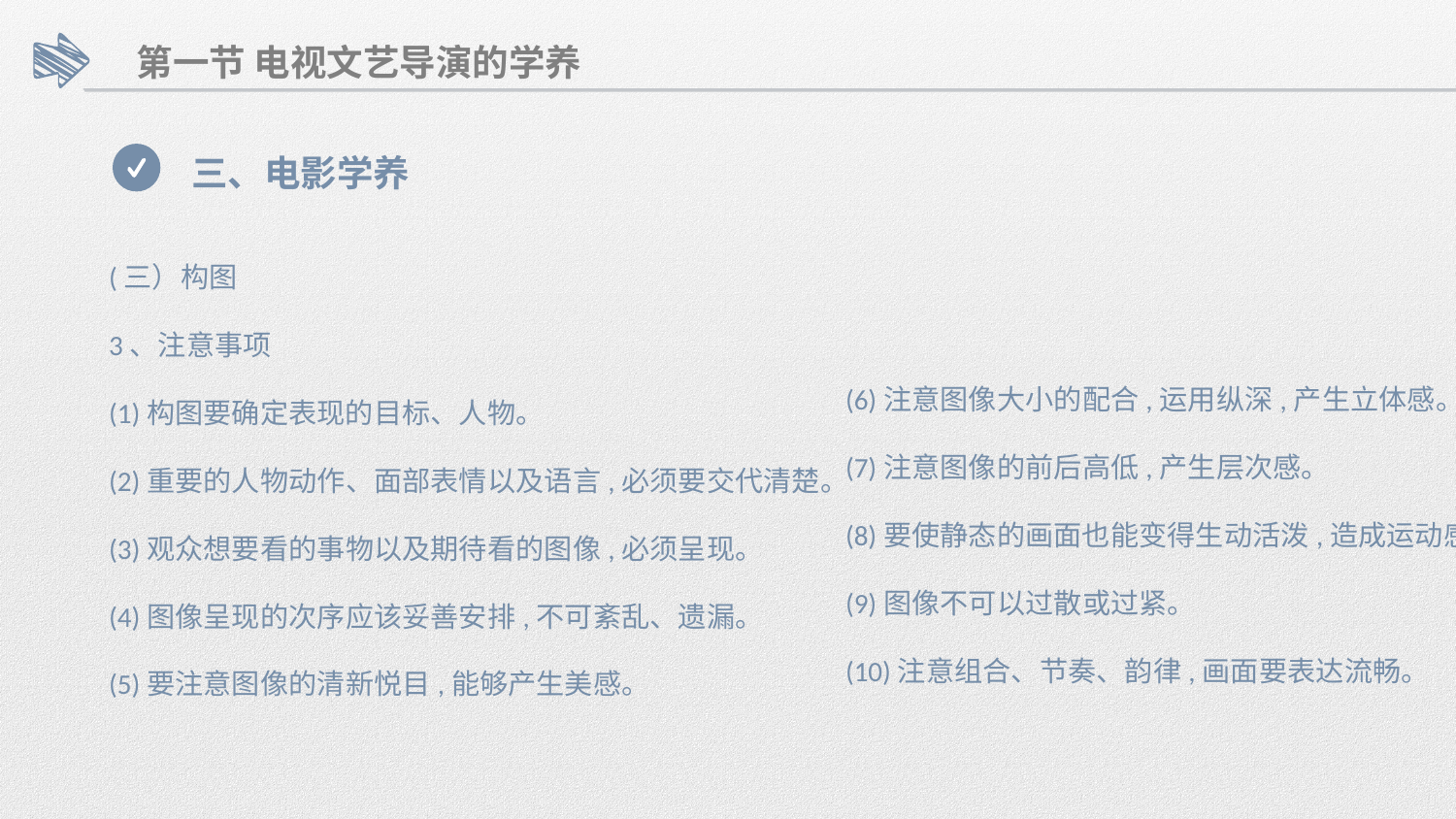

第一节 电视文艺导演的学养
三、电影学养

(三）构图
3、注意事项
(1)构图要确定表现的目标、人物。
(2)重要的人物动作、面部表情以及语言,必须要交代清楚。
(3)观众想要看的事物以及期待看的图像,必须呈现。
(4)图像呈现的次序应该妥善安排,不可紊乱、遗漏。
(5)要注意图像的清新悦目,能够产生美感。
(6)注意图像大小的配合,运用纵深,产生立体感。
(7)注意图像的前后高低,产生层次感。
(8)要使静态的画面也能变得生动活泼,造成运动感。
(9)图像不可以过散或过紧。
(10)注意组合、节奏、韵律,画面要表达流畅。